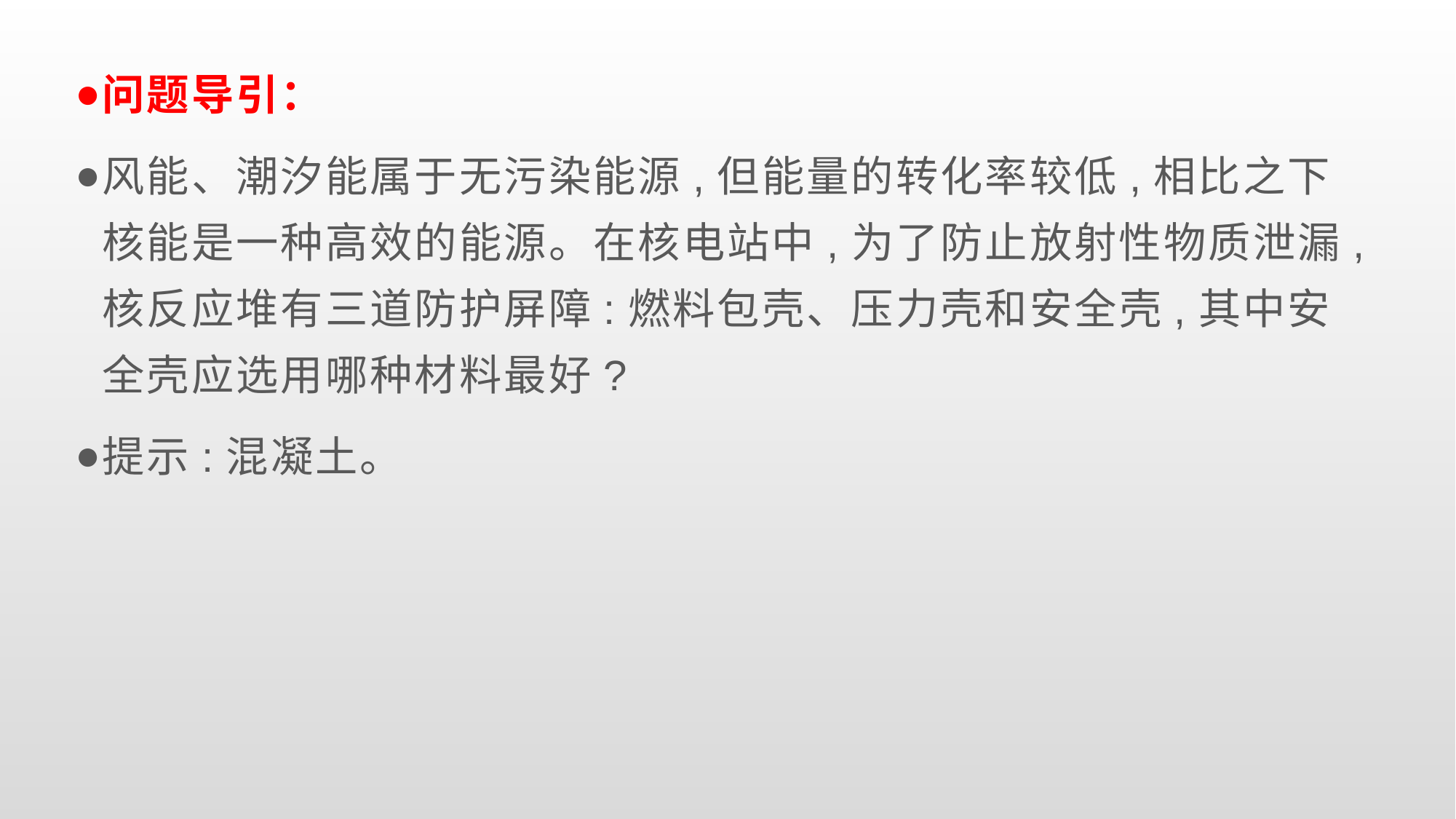

问题导引：
风能、潮汐能属于无污染能源,但能量的转化率较低,相比之下核能是一种高效的能源。在核电站中,为了防止放射性物质泄漏,核反应堆有三道防护屏障:燃料包壳、压力壳和安全壳,其中安全壳应选用哪种材料最好?
提示:混凝土。